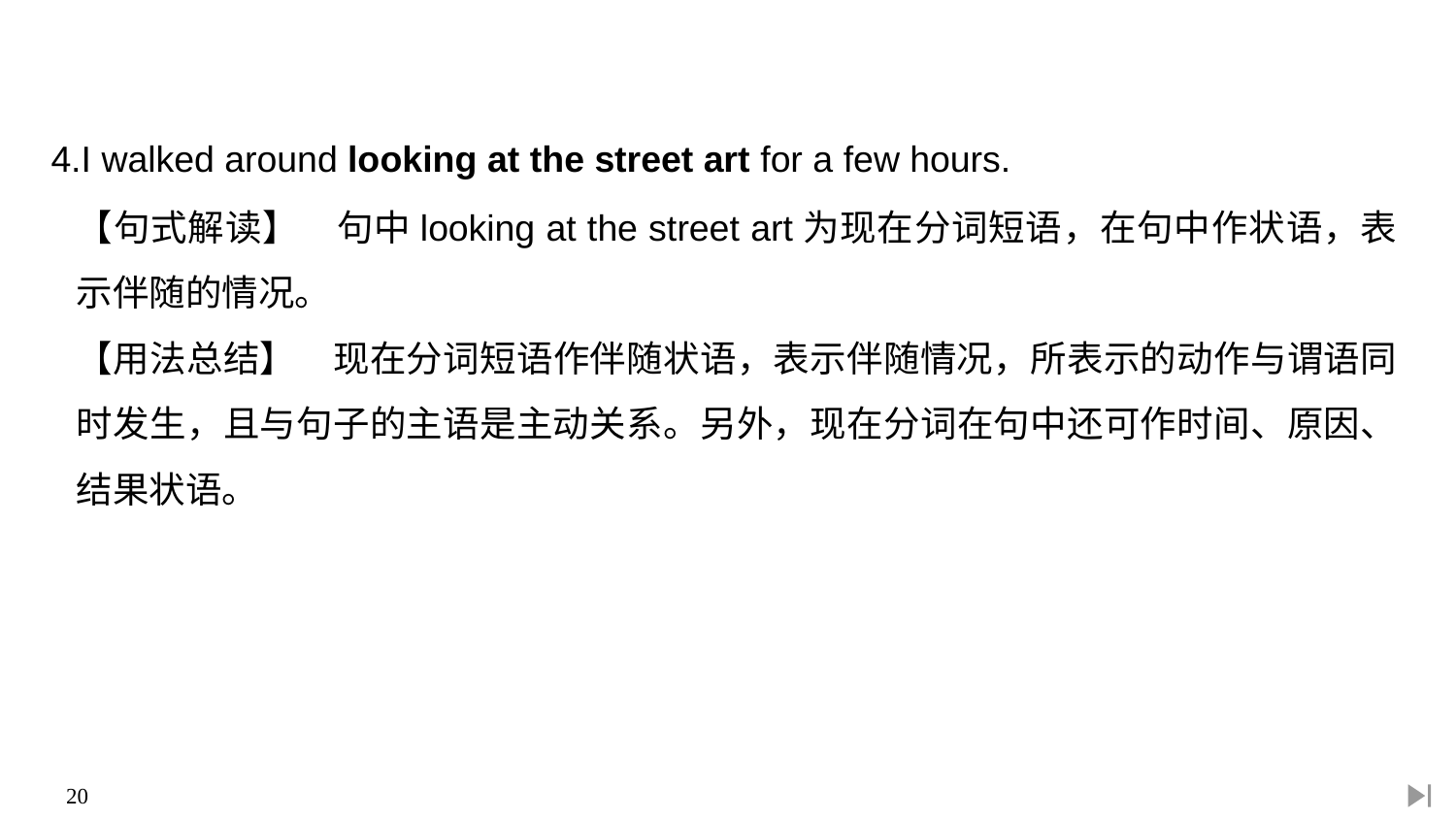

4.I walked around looking at the street art for a few hours.
【句式解读】　句中looking at the street art为现在分词短语，在句中作状语，表示伴随的情况。
【用法总结】　现在分词短语作伴随状语，表示伴随情况，所表示的动作与谓语同时发生，且与句子的主语是主动关系。另外，现在分词在句中还可作时间、原因、结果状语。